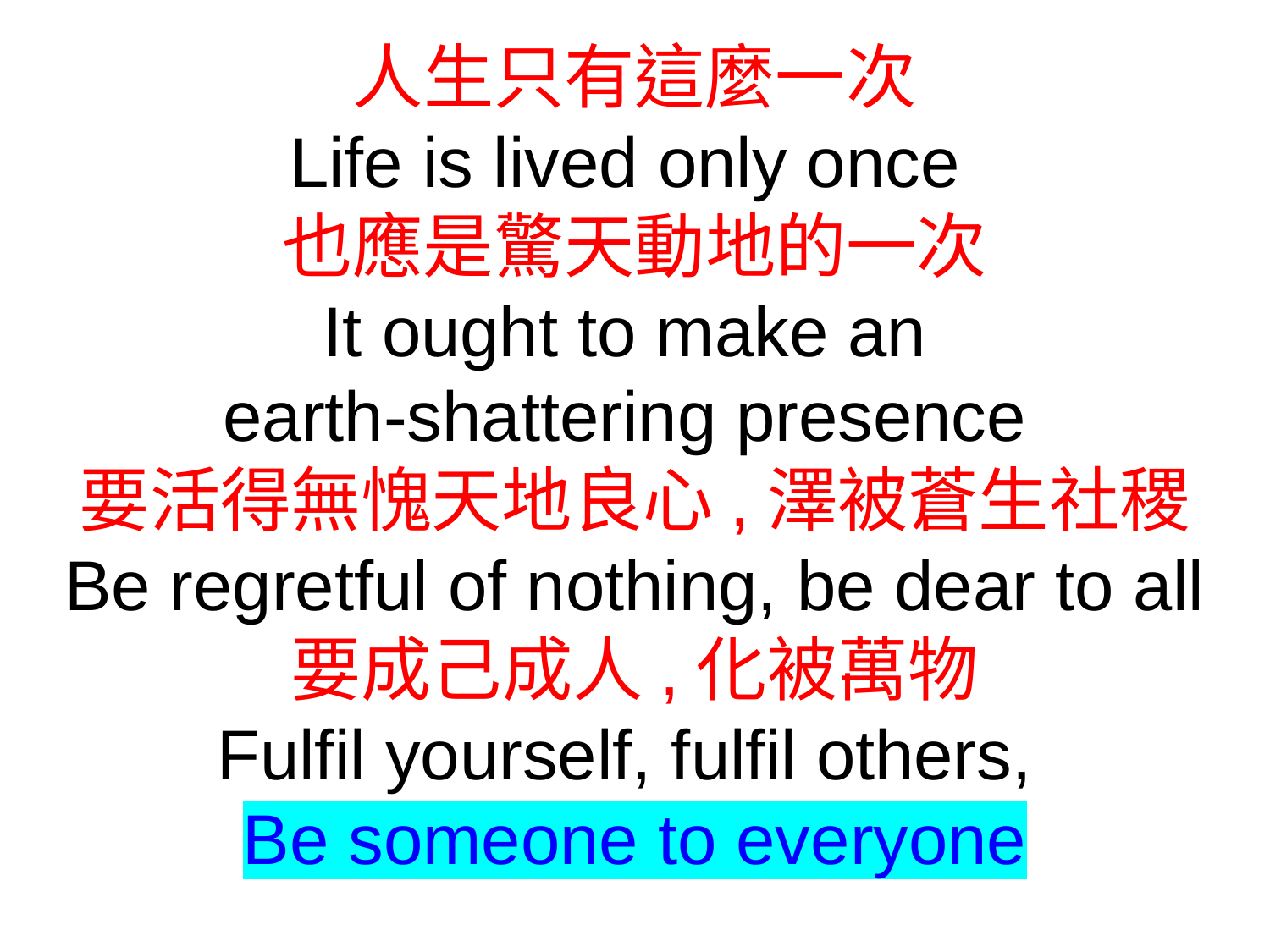

人生只有這麼一次
Life is lived only once
也應是驚天動地的一次
It ought to make an
earth-shattering presence
要活得無愧天地良心,澤被蒼生社稷
Be regretful of nothing, be dear to all
要成己成人,化被萬物
Fulfil yourself, fulfil others,
Be someone to everyone